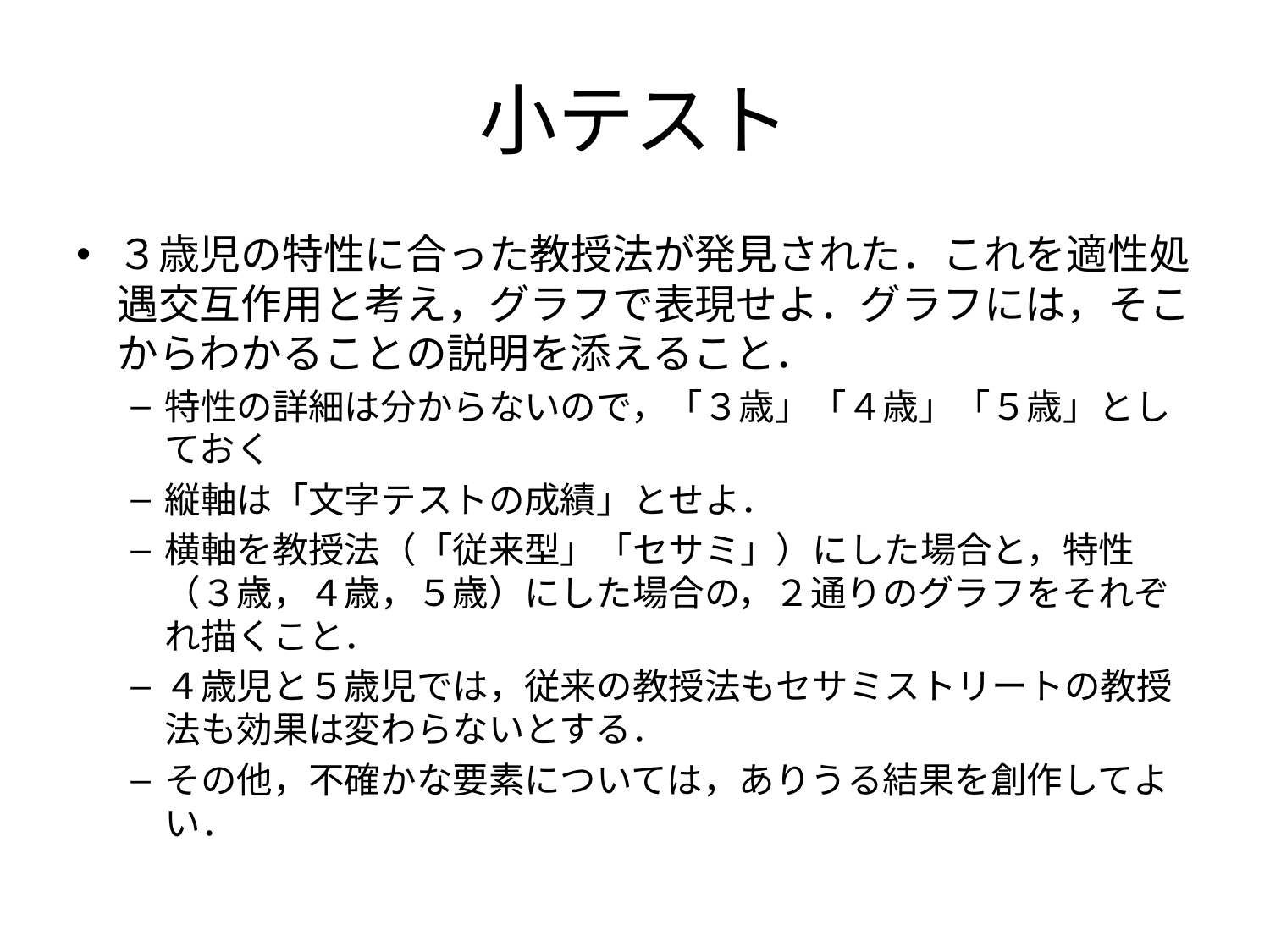

# 小テスト
３歳児の特性に合った教授法が発見された．これを適性処遇交互作用と考え，グラフで表現せよ．グラフには，そこからわかることの説明を添えること．
特性の詳細は分からないので，「３歳」「４歳」「５歳」としておく
縦軸は「文字テストの成績」とせよ．
横軸を教授法（「従来型」「セサミ」）にした場合と，特性（３歳，４歳，５歳）にした場合の，２通りのグラフをそれぞれ描くこと．
４歳児と５歳児では，従来の教授法もセサミストリートの教授法も効果は変わらないとする．
その他，不確かな要素については，ありうる結果を創作してよい．